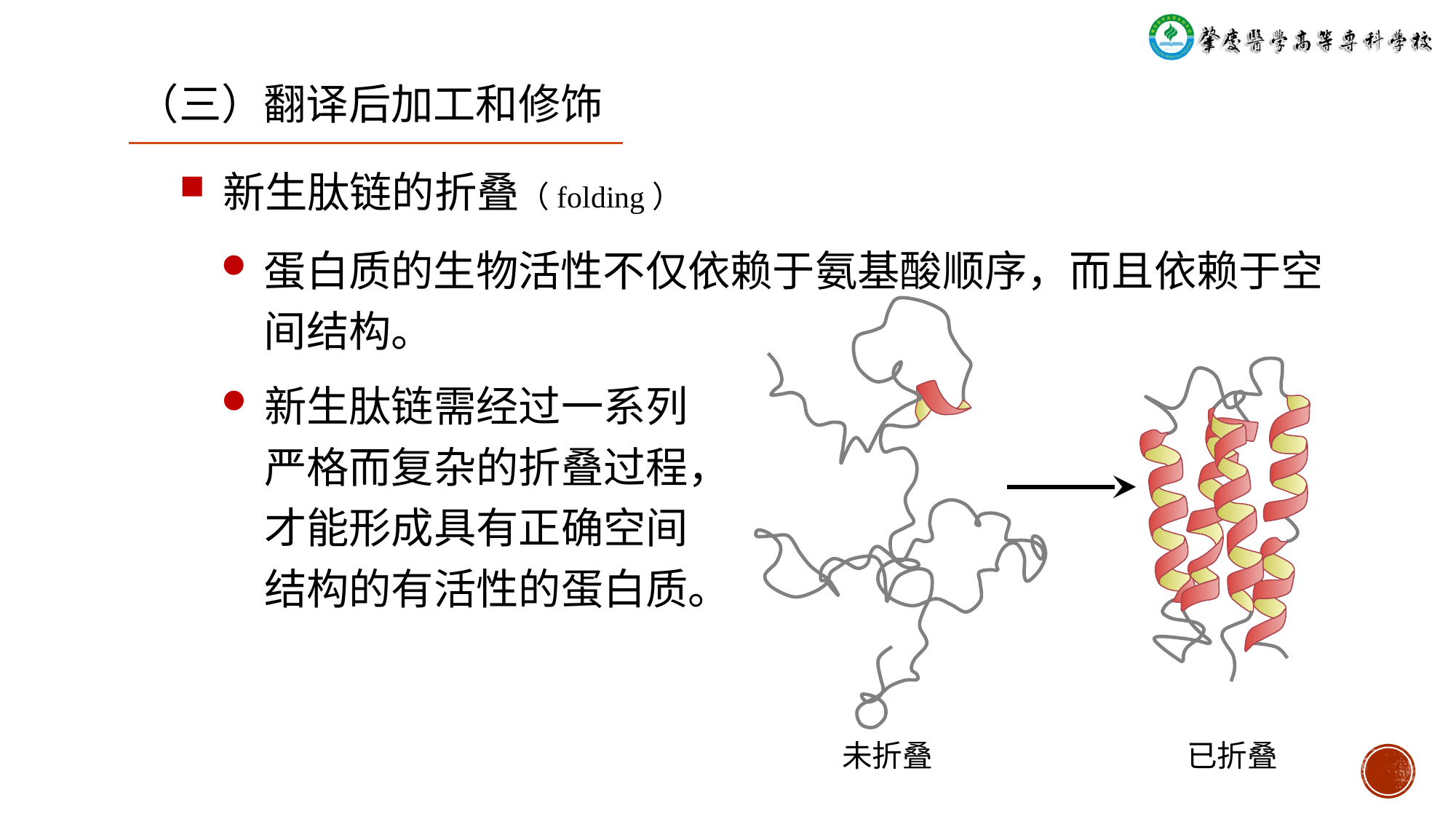

（三）翻译后加工和修饰
新生肽链的折叠（folding）
蛋白质的生物活性不仅依赖于氨基酸顺序，而且依赖于空间结构。

未折叠
已折叠
新生肽链需经过一系列严格而复杂的折叠过程，才能形成具有正确空间结构的有活性的蛋白质。